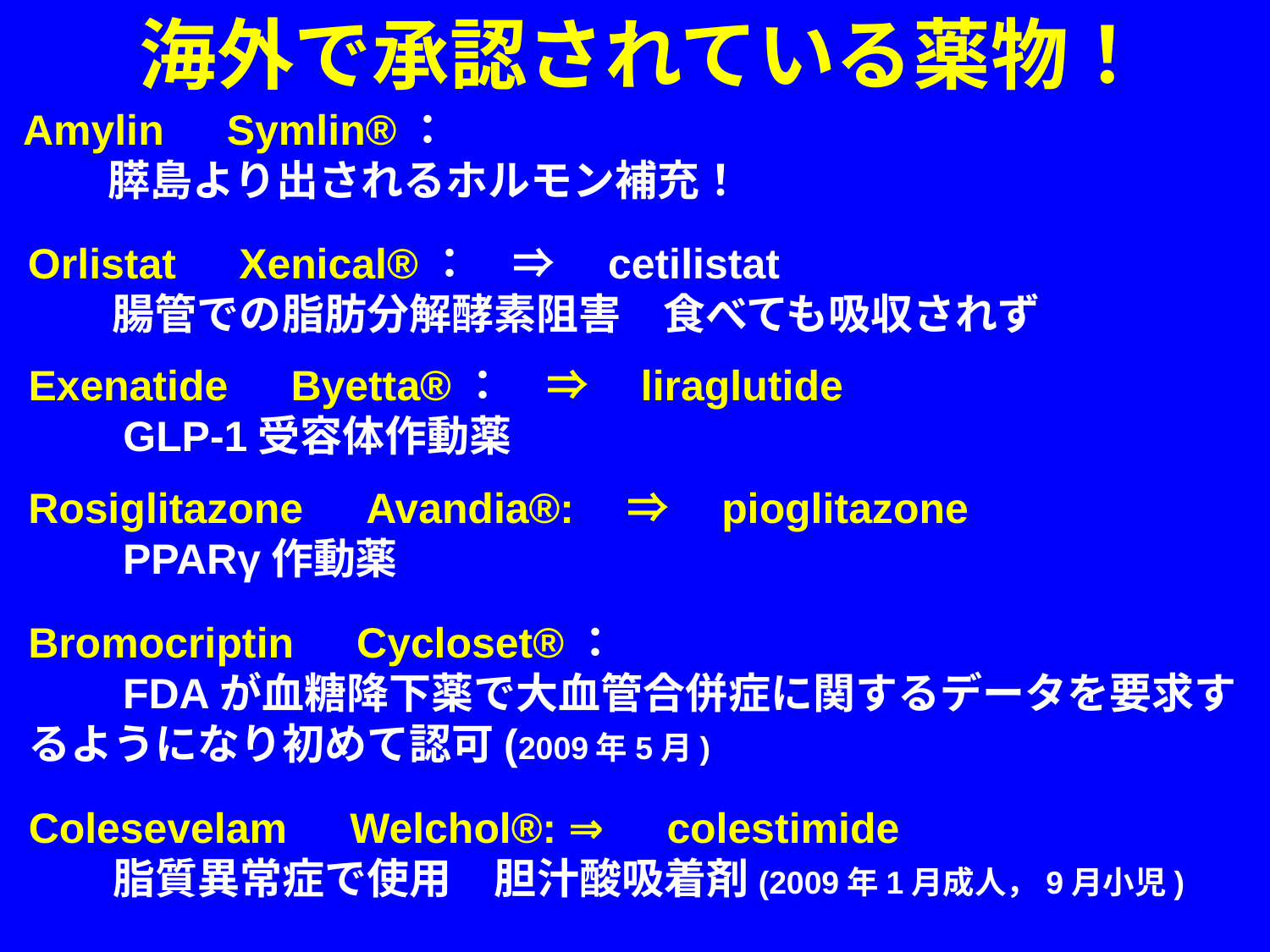

海外で承認されている薬物！
Amylin　Symlin®：
　　膵島より出されるホルモン補充！
Orlistat　Xenical®：　⇒　cetilistat
　　腸管での脂肪分解酵素阻害　食べても吸収されず
Exenatide　Byetta®：　⇒　liraglutide
　　GLP-1受容体作動薬
Rosiglitazone　Avandia®:　⇒　pioglitazone
　　PPARγ作動薬
Bromocriptin　Cycloset®：
　　FDAが血糖降下薬で大血管合併症に関するデータを要求するようになり初めて認可(2009年5月)
Colesevelam　Welchol®: ⇒　colestimide
　　脂質異常症で使用　胆汁酸吸着剤(2009年1月成人，9月小児)